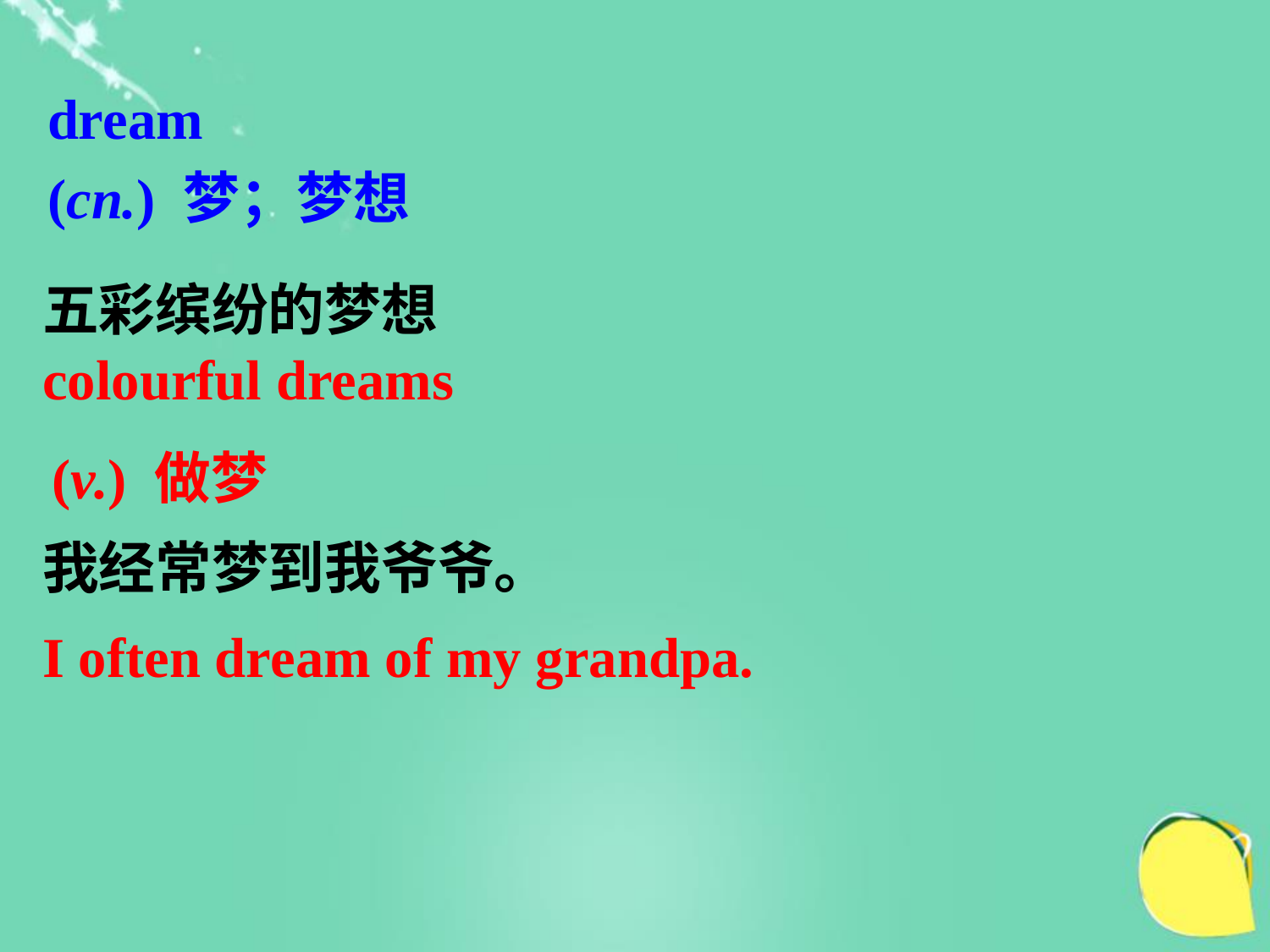

dream
(cn.) 梦；梦想
五彩缤纷的梦想
colourful dreams
(v.) 做梦
我经常梦到我爷爷。
I often dream of my grandpa.